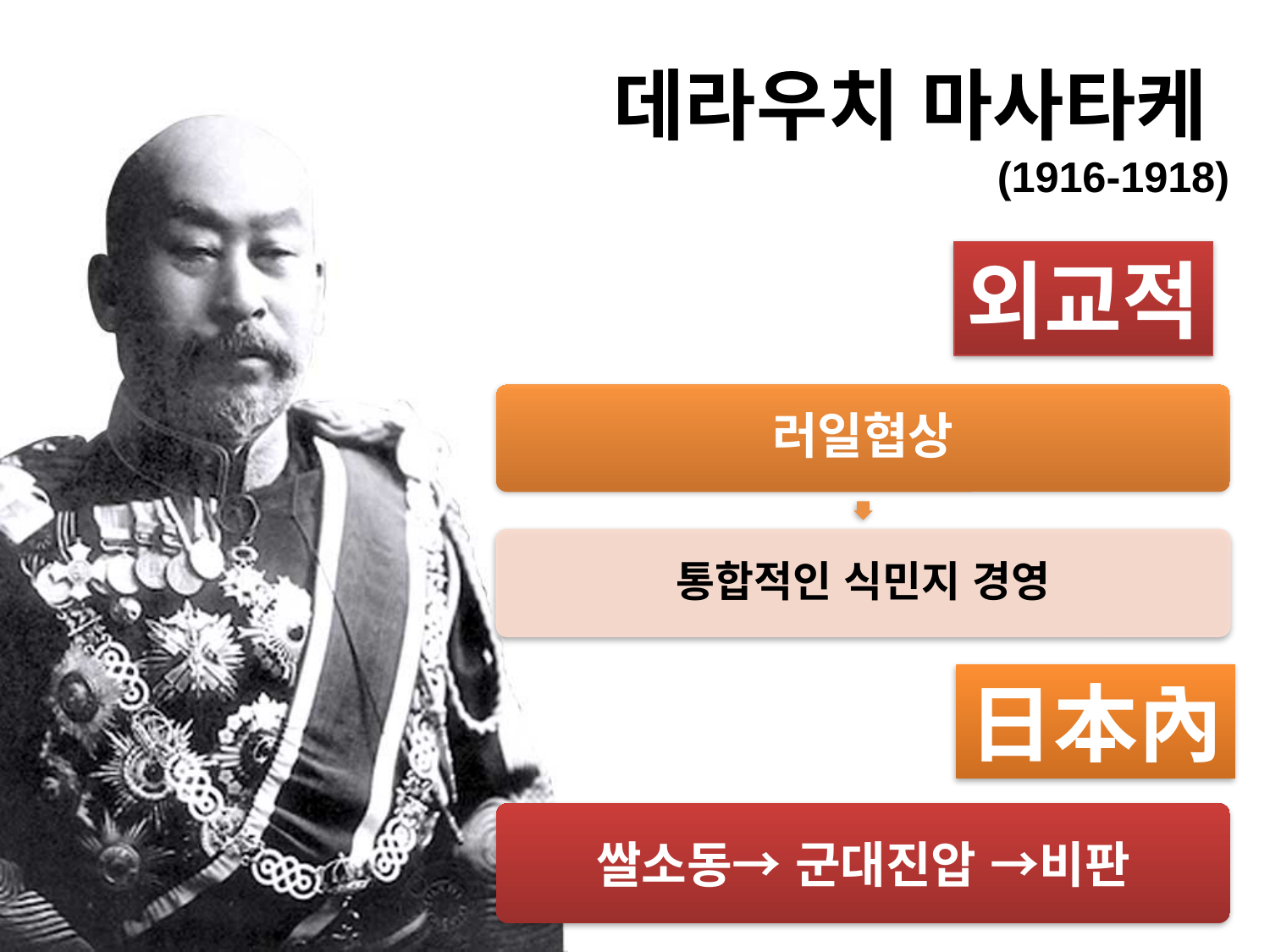

# 데라우치 마사타케 (1916-1918)
외교적
러일협상
통합적인 식민지 경영
日本內

쌀소동→ 군대진압 →비판